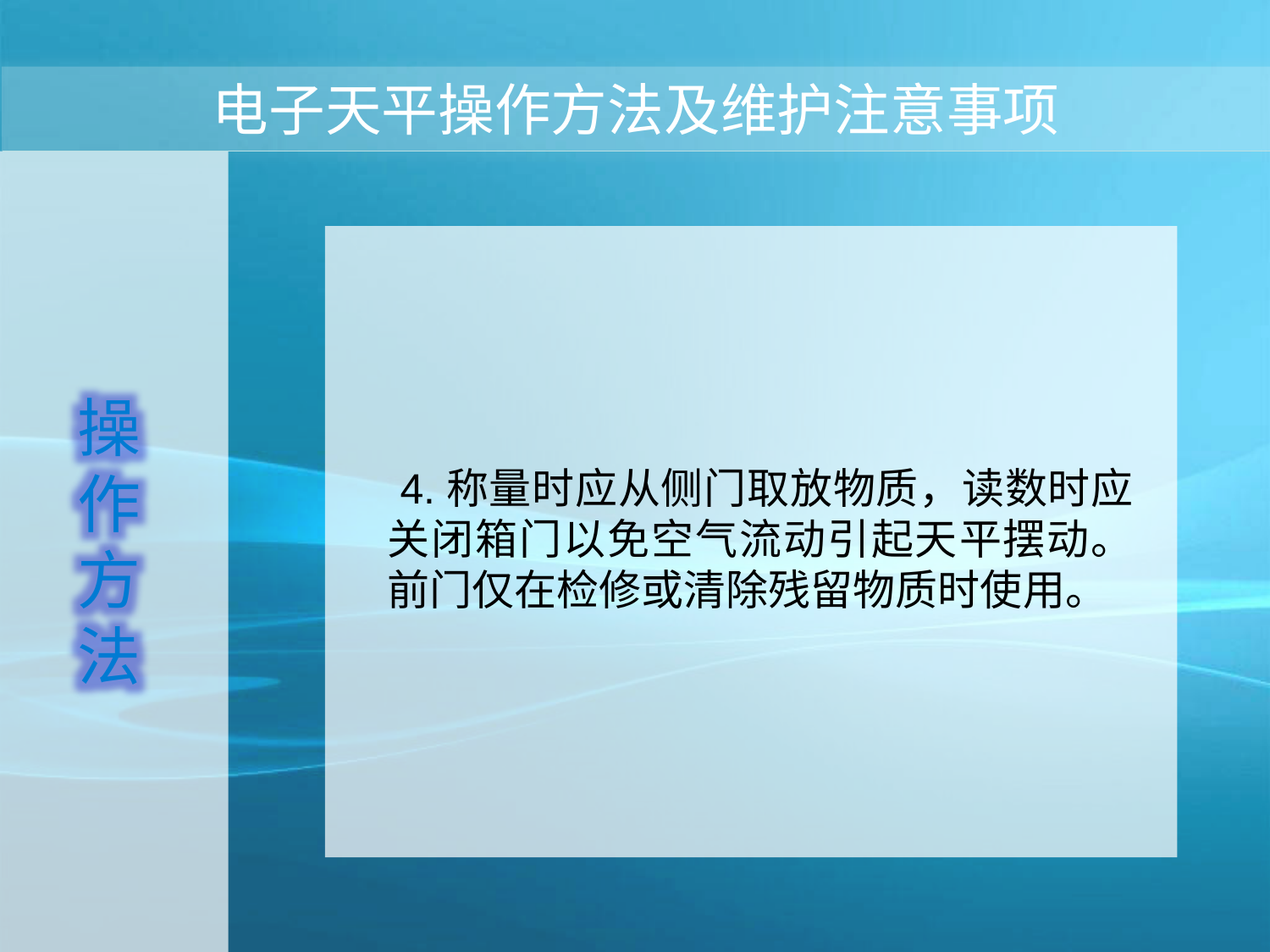

# 电子天平操作方法及维护注意事项

操作方法
 4.称量时应从侧门取放物质，读数时应关闭箱门以免空气流动引起天平摆动。前门仅在检修或清除残留物质时使用。